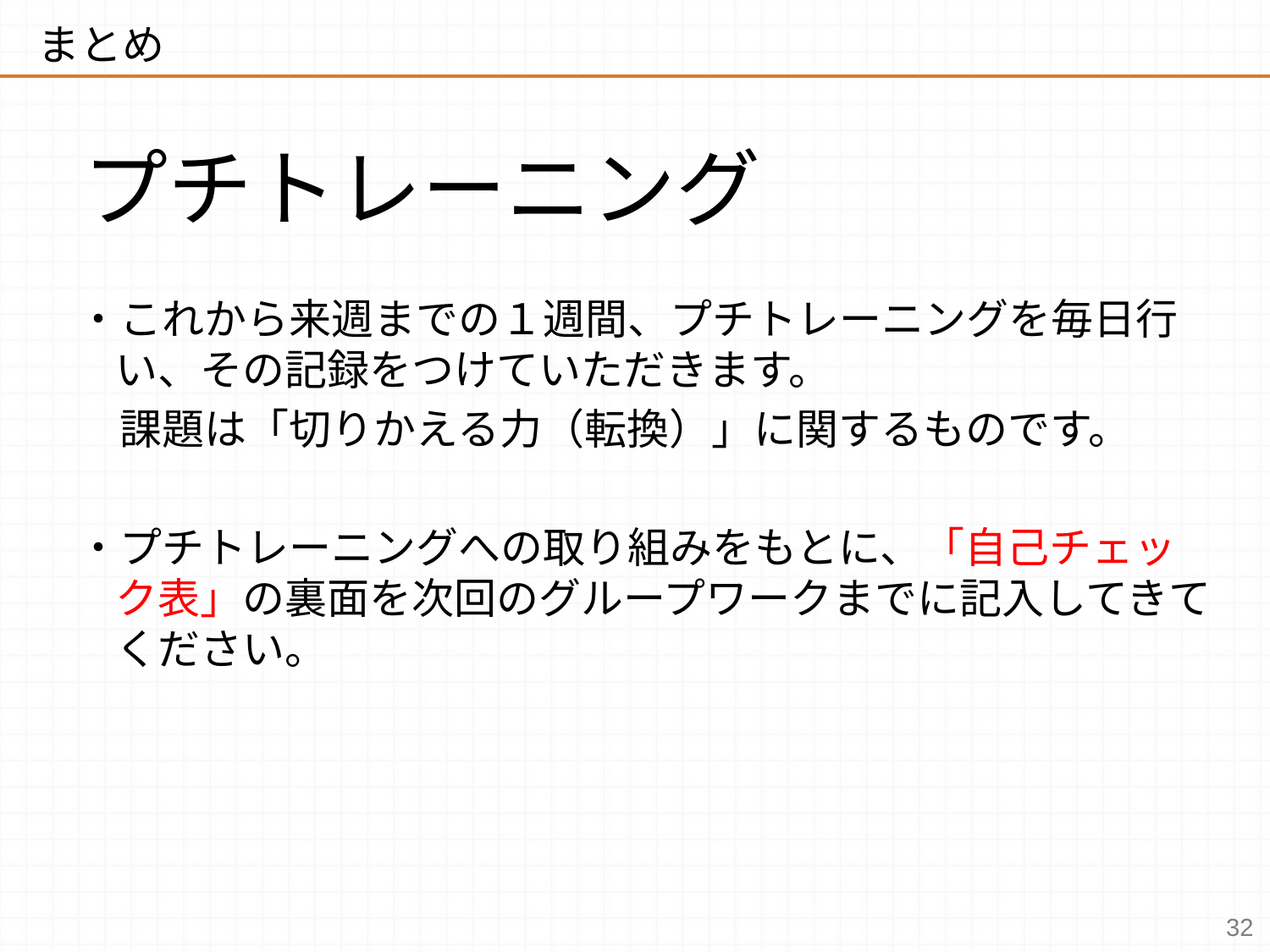

# まとめ
プチトレーニング

・これから来週までの１週間、プチトレーニングを毎日行い、その記録をつけていただきます。
　課題は「切りかえる力（転換）」に関するものです。

・プチトレーニングへの取り組みをもとに、「自己チェック表」の裏面を次回のグループワークまでに記入してきてください。

32